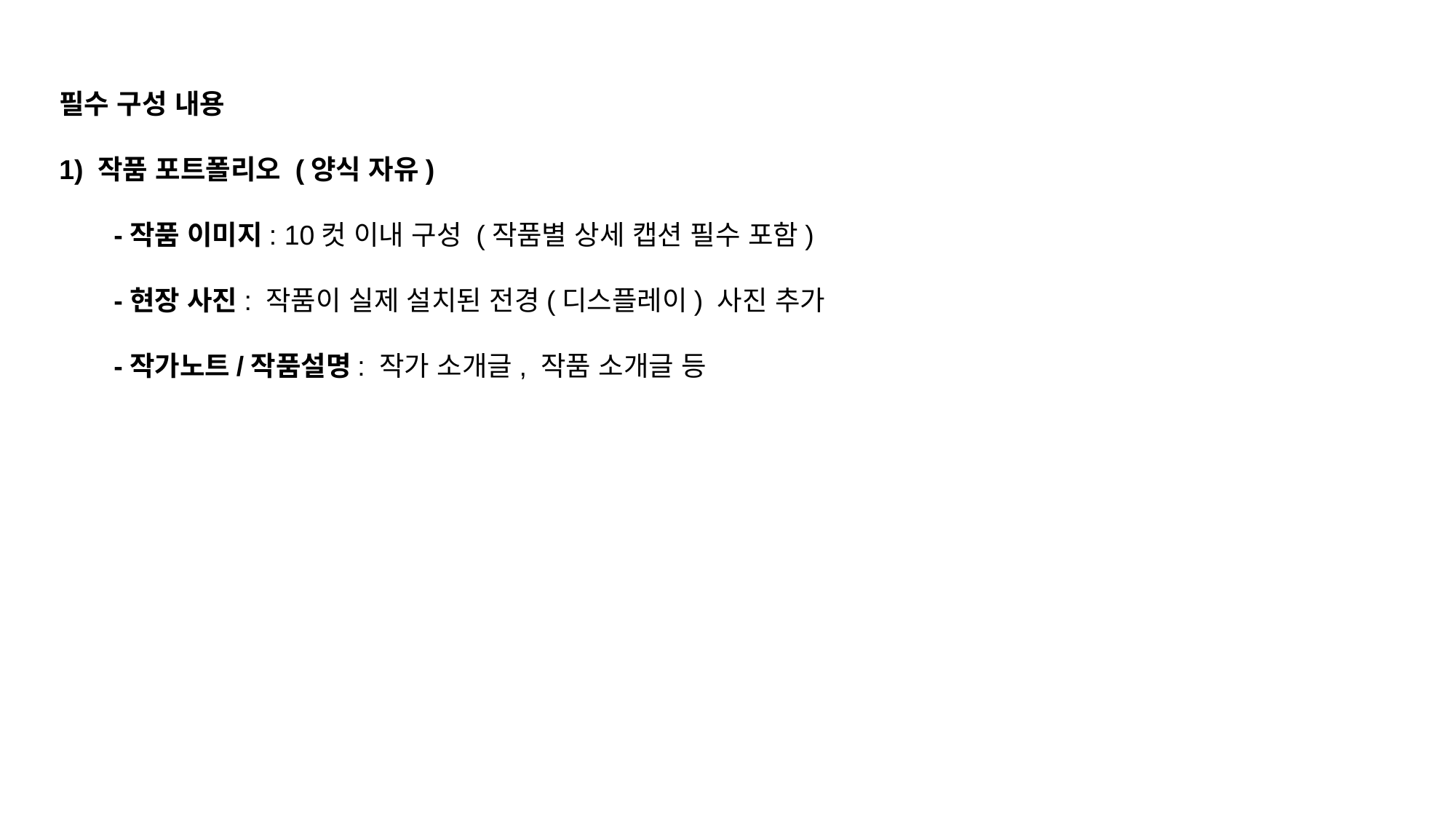

필수 구성 내용
1) 작품 포트폴리오 (양식 자유)
-작품 이미지: 10컷 이내 구성 (작품별 상세 캡션 필수 포함)
-현장 사진: 작품이 실제 설치된 전경(디스플레이) 사진 추가
-작가노트/작품설명: 작가 소개글, 작품 소개글 등